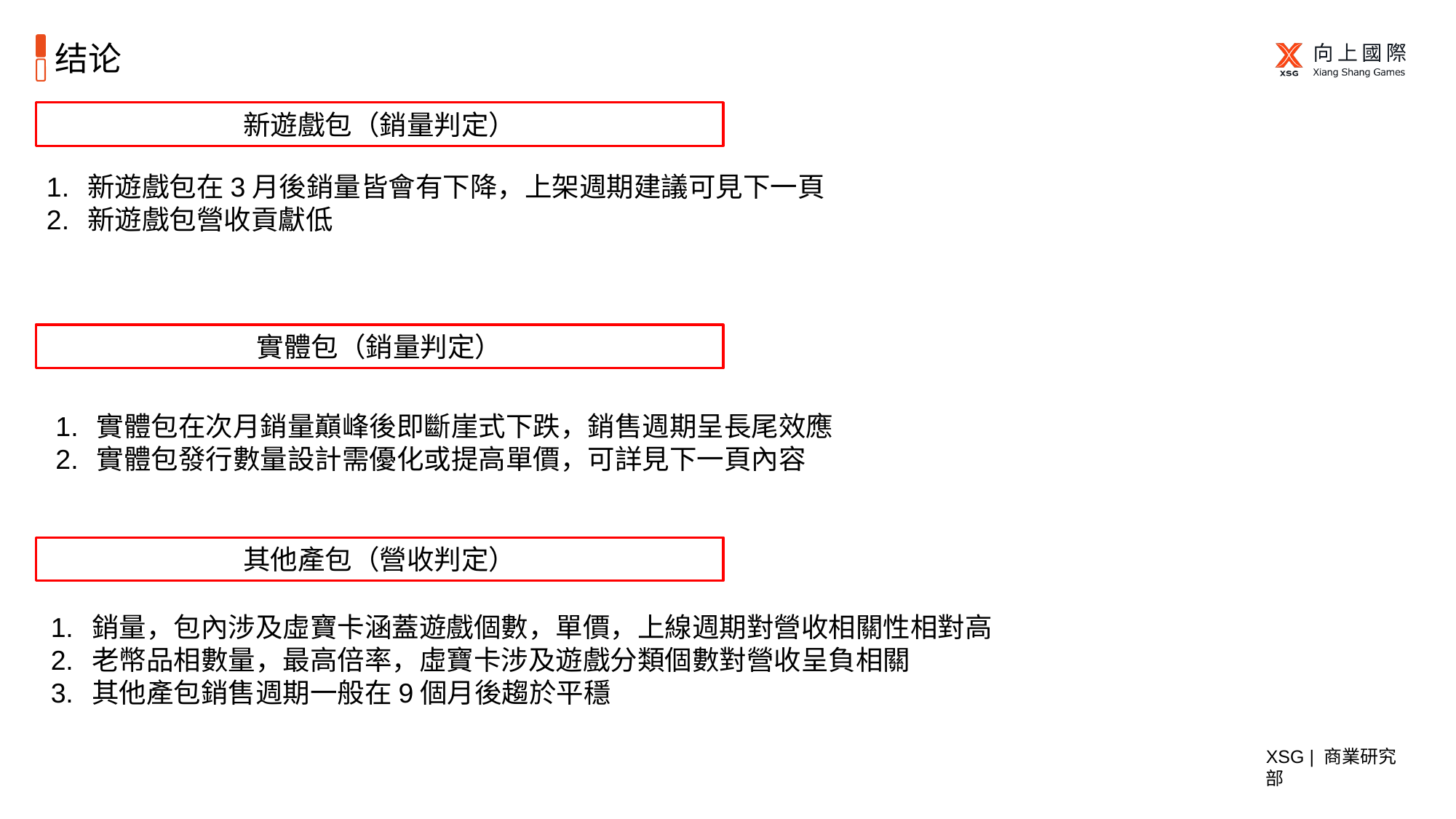

# 结论
新遊戲包（銷量判定）
新遊戲包在3月後銷量皆會有下降，上架週期建議可見下一頁
新遊戲包營收貢獻低
實體包（銷量判定）
實體包在次月銷量巔峰後即斷崖式下跌，銷售週期呈長尾效應
實體包發行數量設計需優化或提高單價，可詳見下一頁內容
其他產包（營收判定）
銷量，包內涉及虛寶卡涵蓋遊戲個數，單價，上線週期對營收相關性相對高
老幣品相數量，最高倍率，虛寶卡涉及遊戲分類個數對營收呈負相關
其他產包銷售週期一般在9個月後趨於平穩